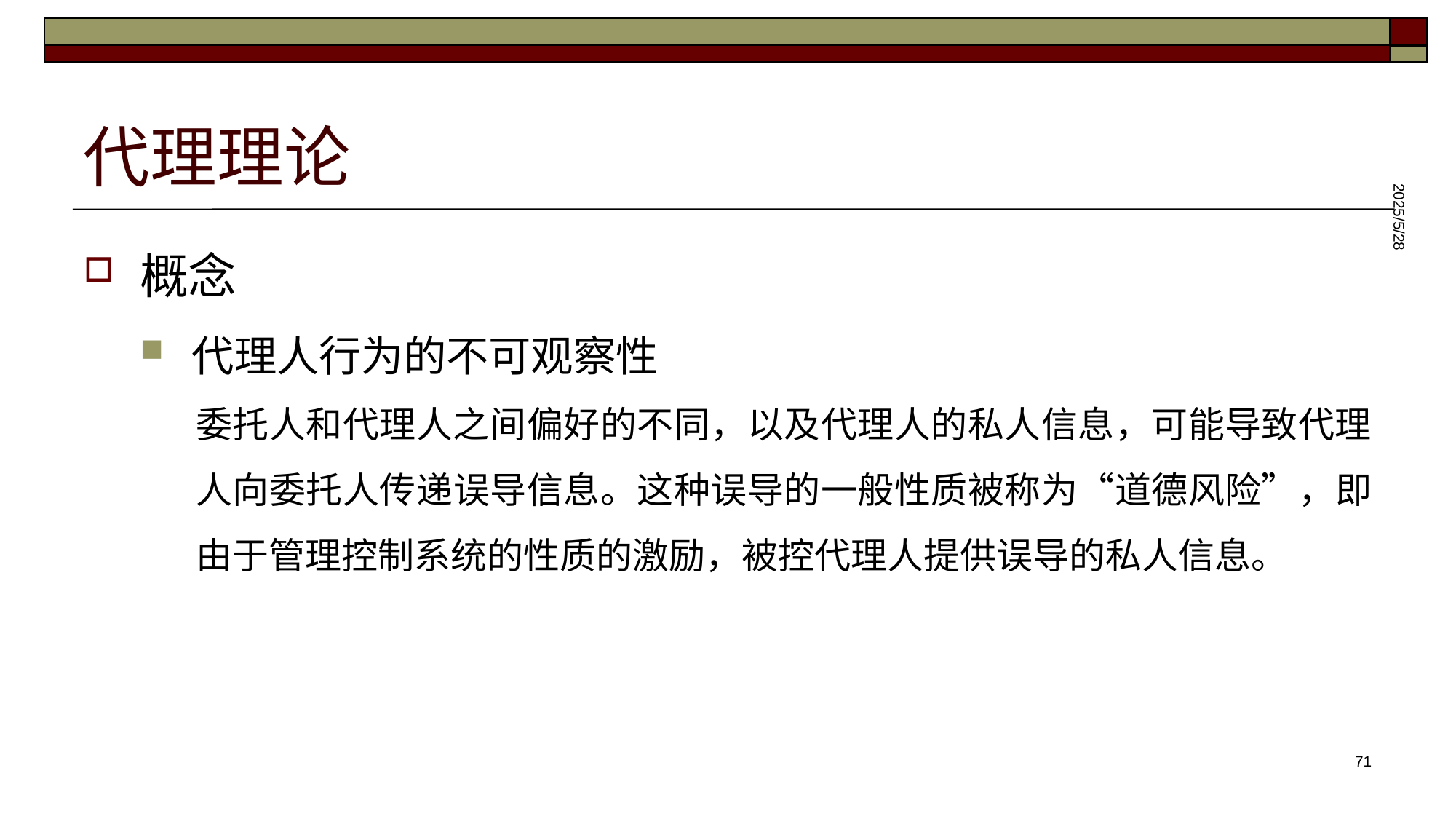

# 代理理论
概念
代理人行为的不可观察性
委托人和代理人之间偏好的不同，以及代理人的私人信息，可能导致代理人向委托人传递误导信息。这种误导的一般性质被称为“道德风险”，即由于管理控制系统的性质的激励，被控代理人提供误导的私人信息。

2025/5/28
71